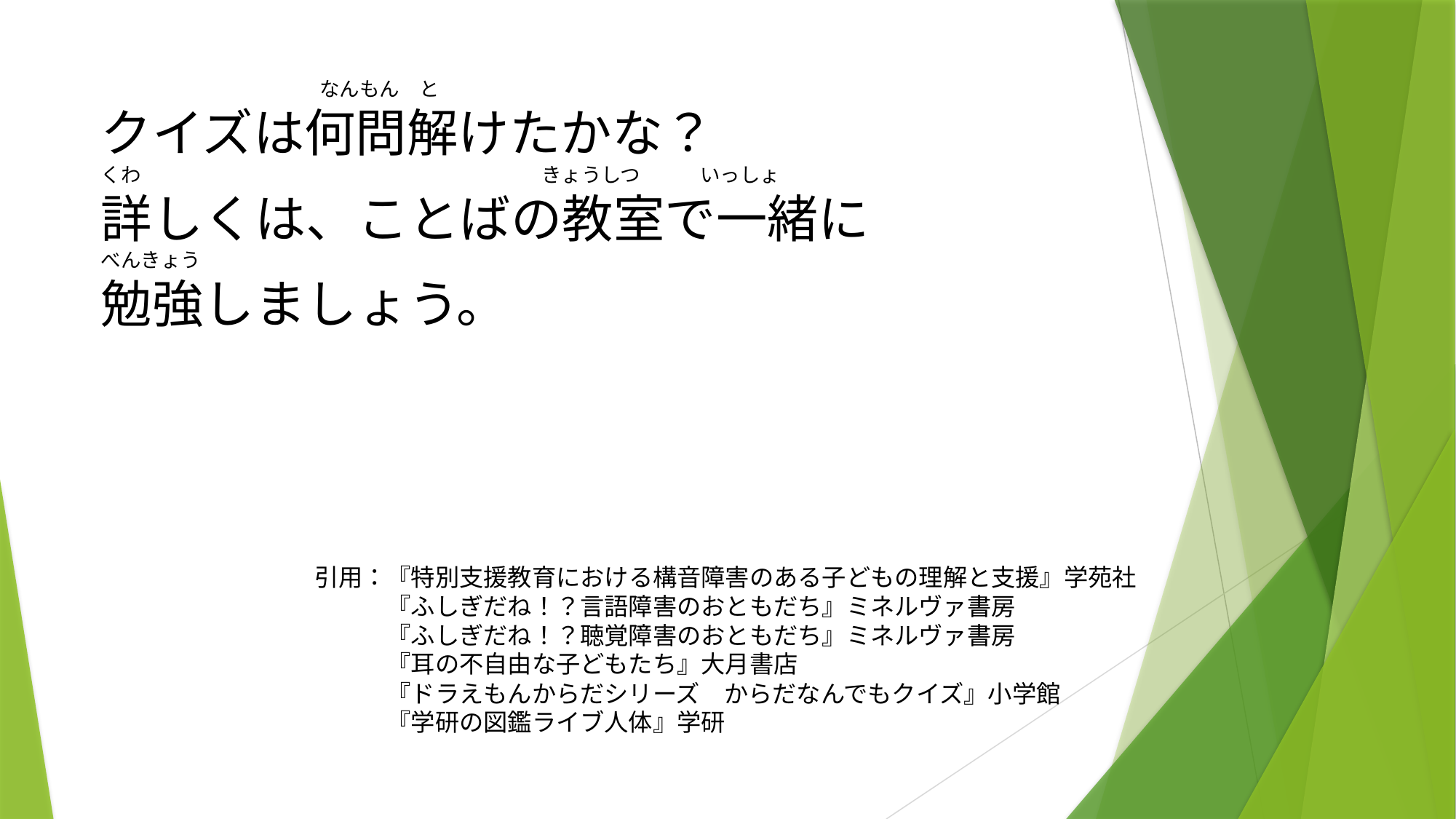

# なんもん　と クイズは何問解けたかな？ くわ　　　　　　　　　　　　　　　　　　　　きょうしつ　　　いっしょ 詳しくは、ことばの教室で一緒に べんきょう 勉強しましょう。
引用：『特別支援教育における構音障害のある子どもの理解と支援』学苑社
　　　『ふしぎだね！？言語障害のおともだち』ミネルヴァ書房
　　　『ふしぎだね！？聴覚障害のおともだち』ミネルヴァ書房
　　　『耳の不自由な子どもたち』大月書店
　　　『ドラえもんからだシリーズ　からだなんでもクイズ』小学館
　　　『学研の図鑑ライブ人体』学研